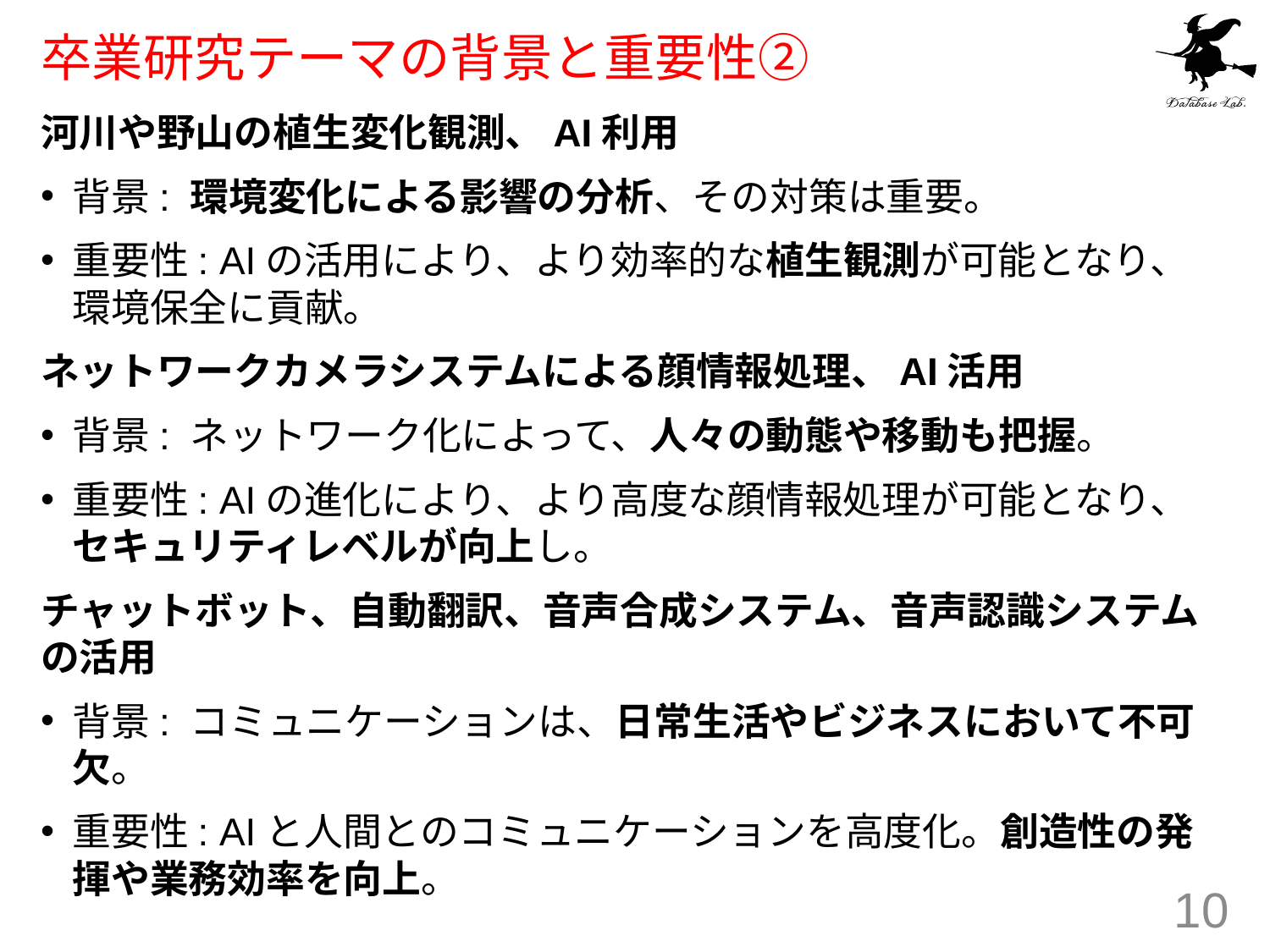

# 卒業研究テーマの背景と重要性②
河川や野山の植生変化観測、AI利用
背景: 環境変化による影響の分析、その対策は重要。
重要性: AIの活用により、より効率的な植生観測が可能となり、環境保全に貢献。
ネットワークカメラシステムによる顔情報処理、AI活用
背景: ネットワーク化によって、人々の動態や移動も把握。
重要性: AIの進化により、より高度な顔情報処理が可能となり、セキュリティレベルが向上し。
チャットボット、自動翻訳、音声合成システム、音声認識システムの活用
背景: コミュニケーションは、日常生活やビジネスにおいて不可欠。
重要性: AIと人間とのコミュニケーションを高度化。創造性の発揮や業務効率を向上。

10